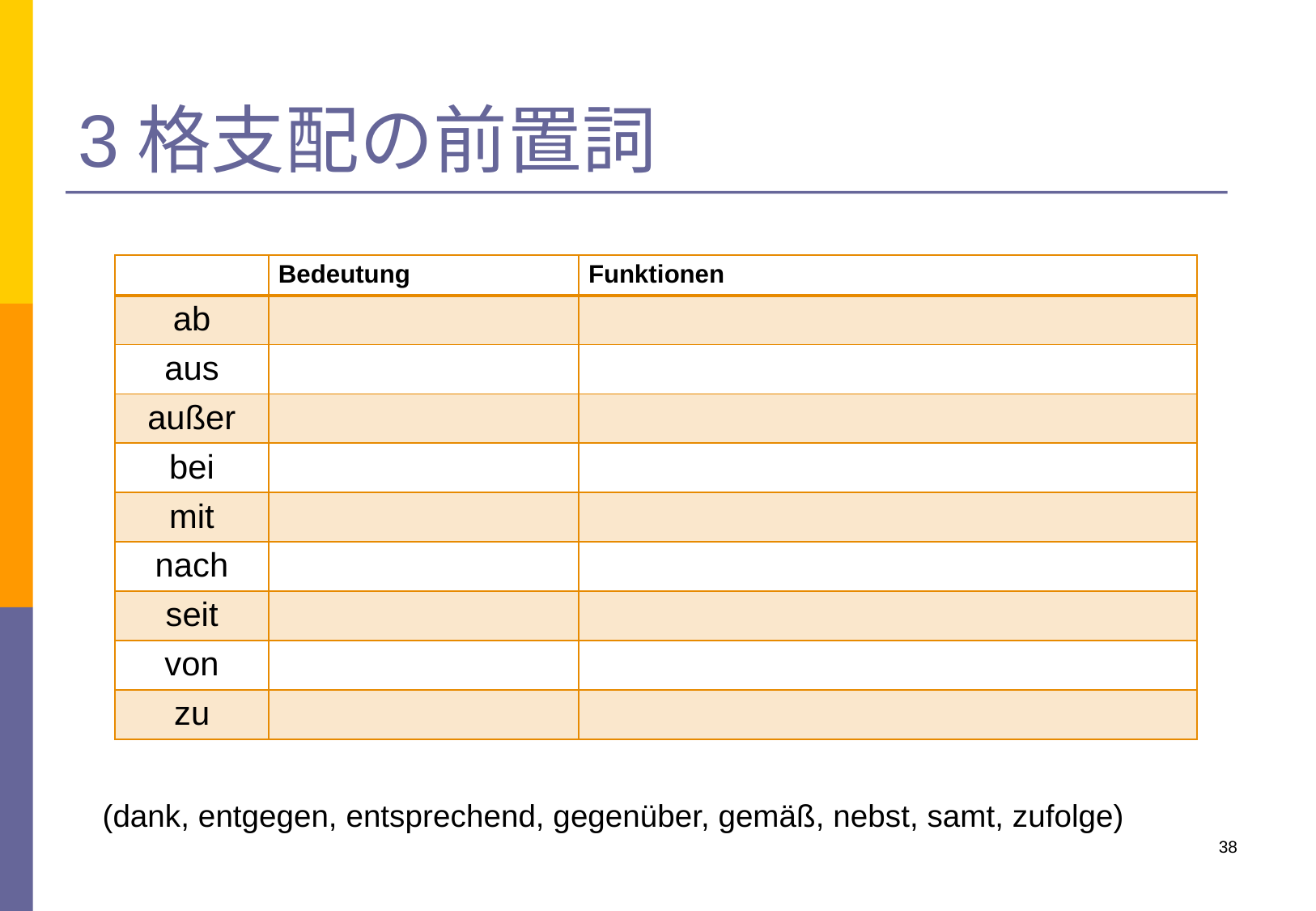

# 3格支配の前置詞
|  | Bedeutung | Funktionen |
| --- | --- | --- |
| ab |  |  |
| aus |  |  |
| außer |  |  |
| bei |  |  |
| mit |  |  |
| nach |  |  |
| seit |  |  |
| von |  |  |
| zu |  |  |

(dank, entgegen, entsprechend, gegenüber, gemäß, nebst, samt, zufolge)

38